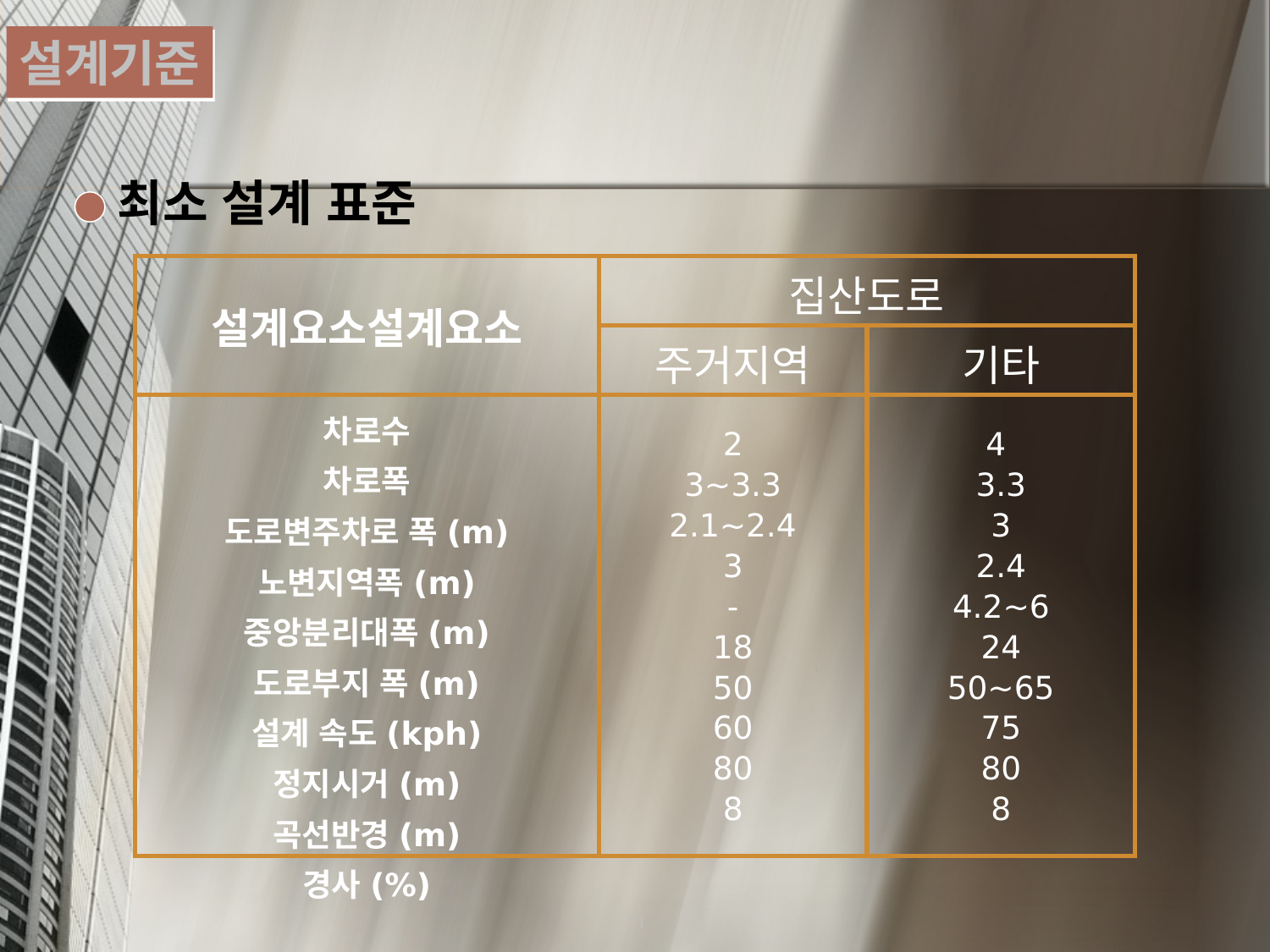

설계기준
최소 설계 표준

| 설계요소설계요소 | 집산도로 |  |
| --- | --- | --- |
|  | 주거지역 | 기타 |
| 차로수 차로폭 도로변주차로 폭(m) 노변지역폭(m) 중앙분리대폭(m) 도로부지 폭(m) 설계 속도(kph) 정지시거(m) 곡선반경(m) 경사(%) | 2 3~3.3 2.1~2.4 3 - 18 50 60 80 8 | 4 3.3 3 2.4 4.2~6 24 50~65 75 80 8 |

11